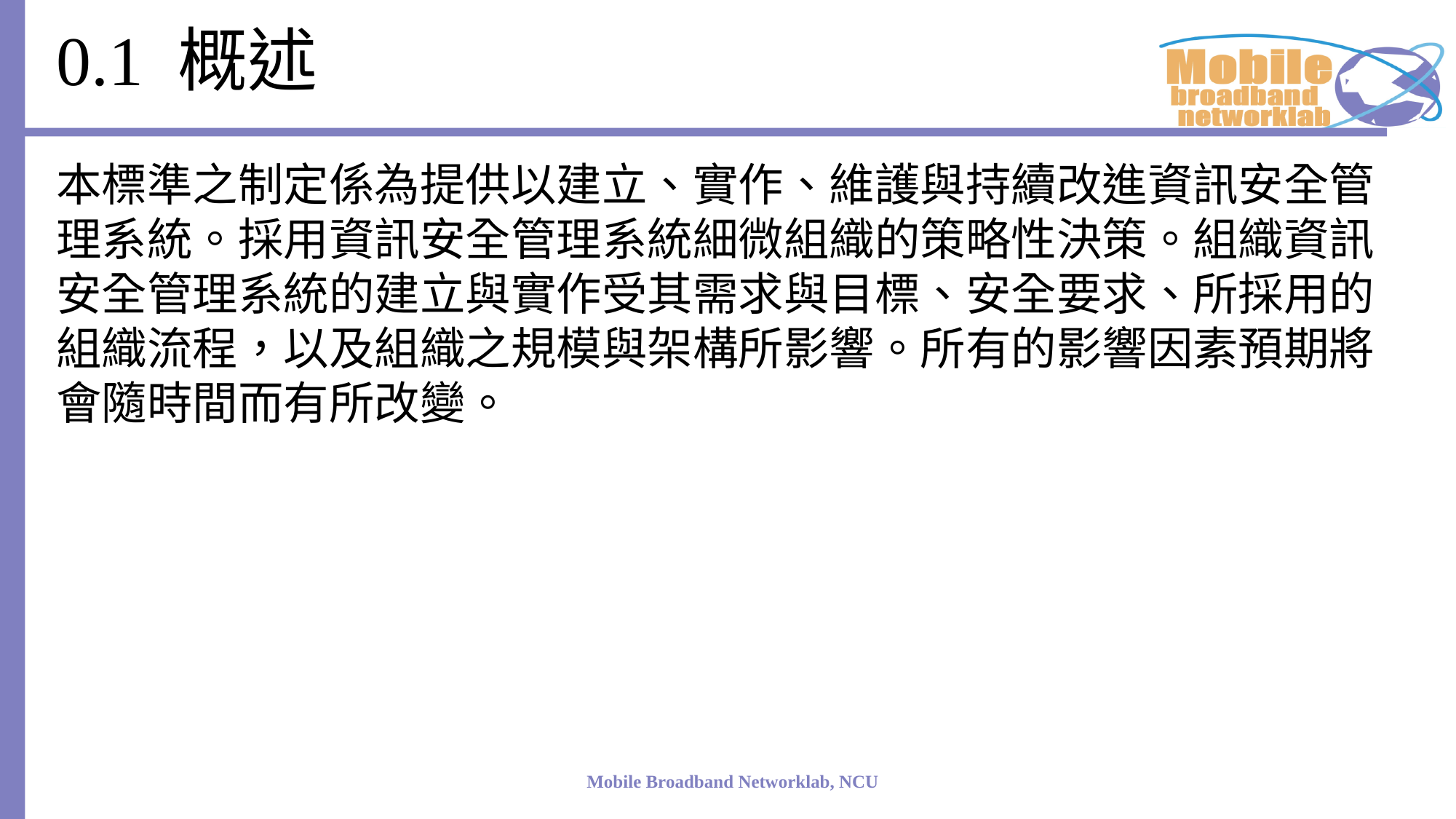

# 0.1 概述
本標準之制定係為提供以建立、實作、維護與持續改進資訊安全管理系統。採用資訊安全管理系統細微組織的策略性決策。組織資訊安全管理系統的建立與實作受其需求與目標、安全要求、所採用的組織流程，以及組織之規模與架構所影響。所有的影響因素預期將會隨時間而有所改變。